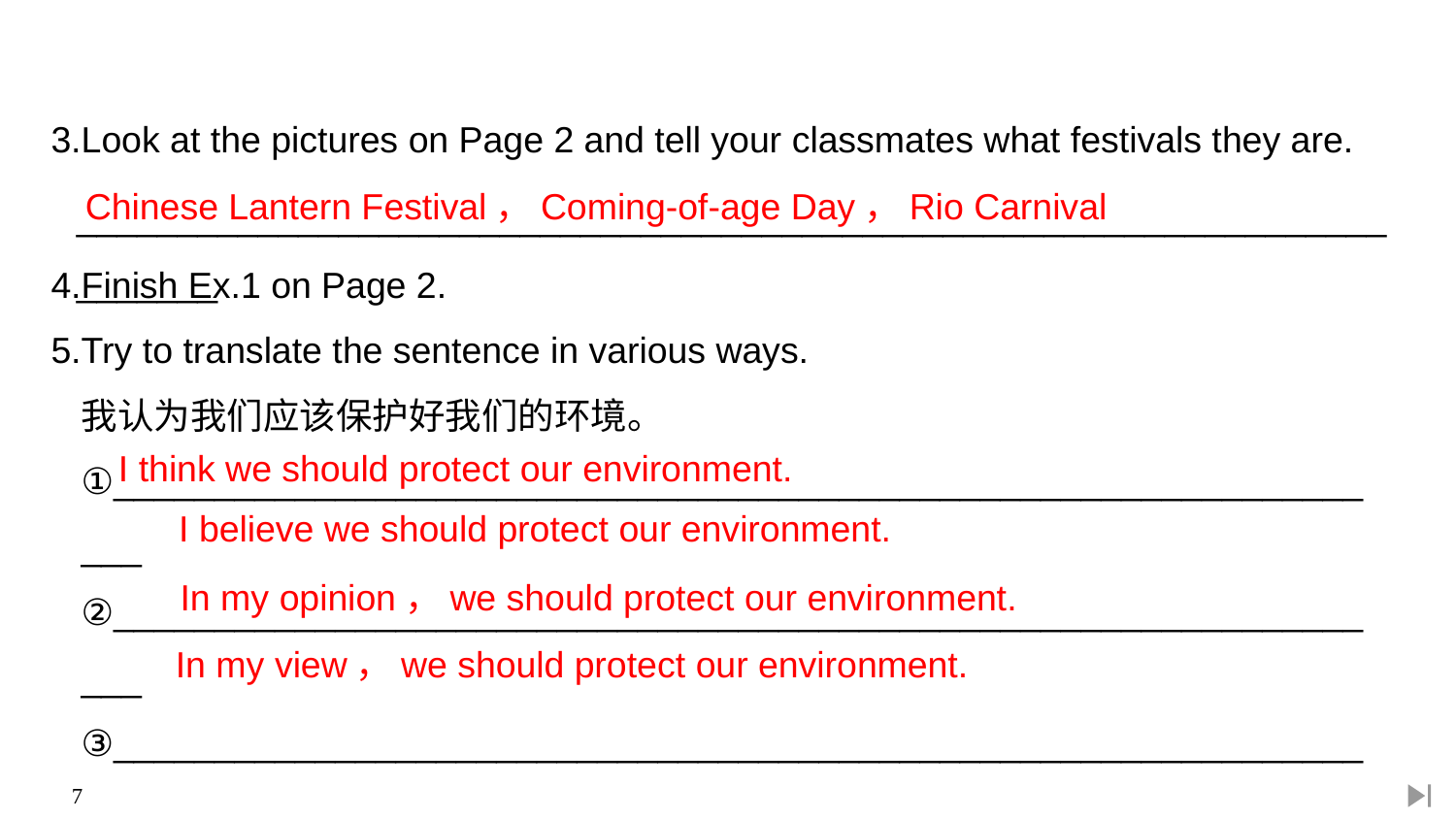

3.Look at the pictures on Page 2 and tell your classmates what festivals they are.
Chinese Lantern Festival，Coming-of-age Day，Rio Carnival
________________________________________________________________________
4.Finish Ex.1 on Page 2.
5.Try to translate the sentence in various ways.
我认为我们应该保护好我们的环境。
①_________________________________________________________________
②_________________________________________________________________
③_________________________________________________________________
④_________________________________________________________________
I think we should protect our environment.
I believe we should protect our environment.
In my opinion，we should protect our environment.
In my view，we should protect our environment.